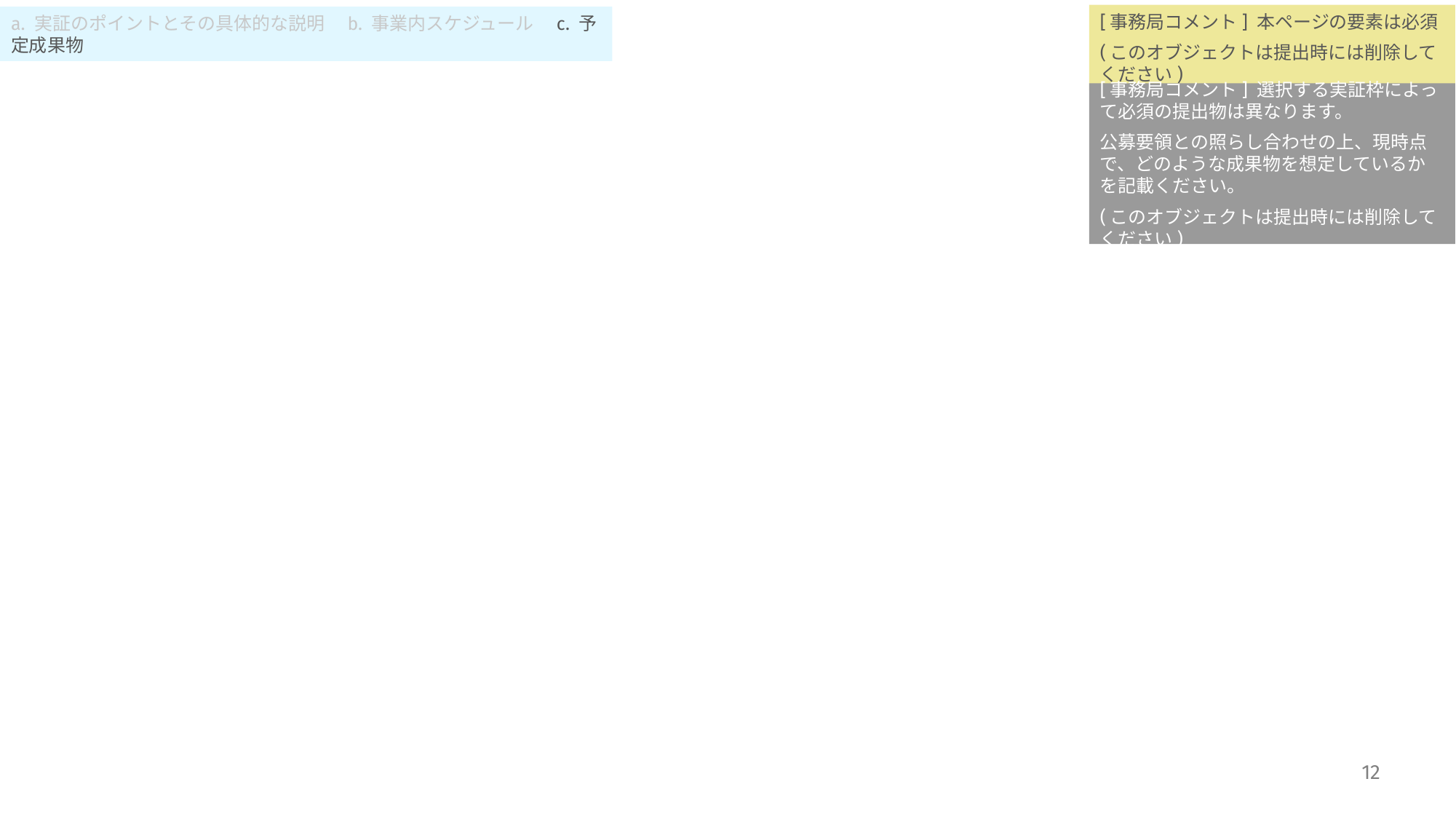

[事務局コメント] 本ページの要素は必須
(このオブジェクトは提出時には削除してください)
a. 実証のポイントとその具体的な説明　b. 事業内スケジュール　c. 予定成果物
# 3. 事業期間で実施すること c. 予定成果物
[事務局コメント] 選択する実証枠によって必須の提出物は異なります。
公募要領との照らし合わせの上、現時点で、どのような成果物を想定しているかを記載ください。
(このオブジェクトは提出時には削除してください)